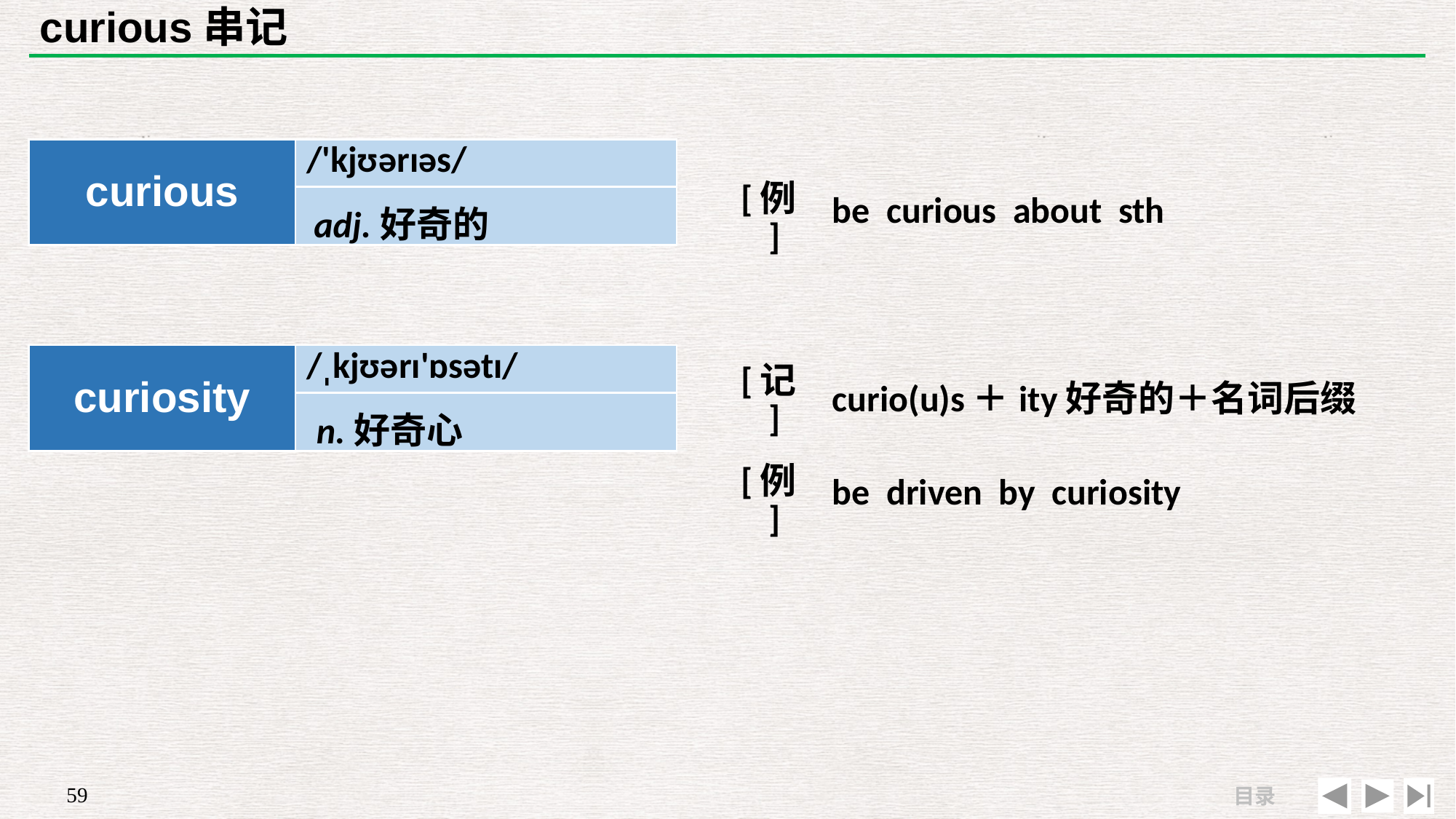

# curious串记

|  |  |
| --- | --- |
| [例] | be curious about sth |
| curious | /'kjʊərɪəs/ |
| --- | --- |
|  |  |
adj.好奇的
| curiosity | /ˌkjʊərɪ'ɒsətɪ/ |
| --- | --- |
|  |  |
| [记] | curio(u)s＋ity好奇的＋名词后缀 |
| --- | --- |
| [例] | be driven by curiosity |
n.好奇心